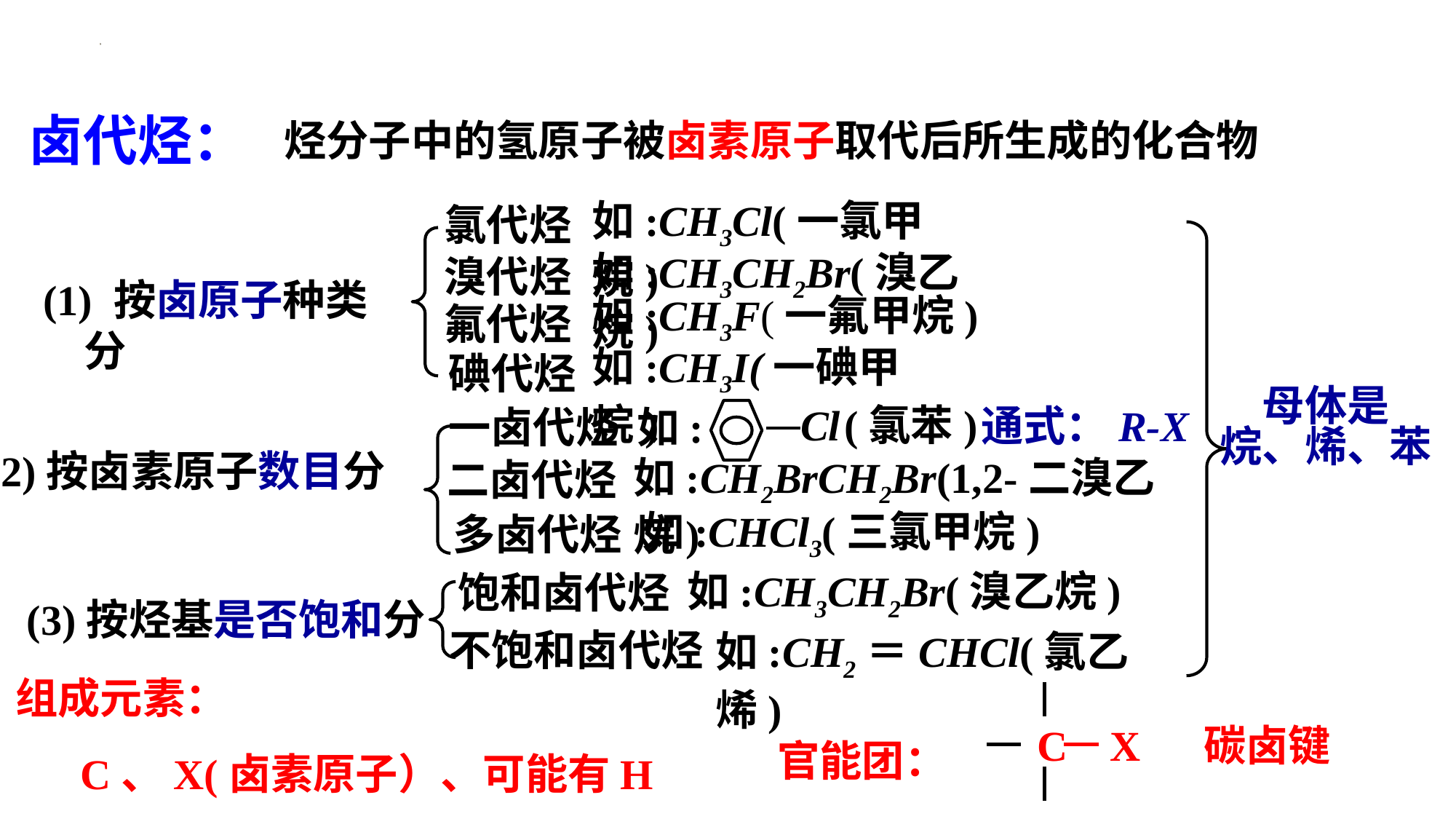

卤代烃：
烃分子中的氢原子被卤素原子取代后所生成的化合物
如:CH3Cl(一氯甲烷)
氯代烃

溴代烃
氟代烃
碘代烃

如:CH3CH2Br(溴乙烷)
(1) 按卤原子种类分
如:CH3F(一氟甲烷)
如:CH3I(一碘甲烷)
母体是
烷、烯、苯
(氯苯)
Cl

通式：R-X
一卤代烃
如:

(2)按卤素原子数目分
如:CH2BrCH2Br(1,2-二溴乙烷)
二卤代烃
如:CHCl3(三氯甲烷)
多卤代烃
如:CH3CH2Br(溴乙烷)
饱和卤代烃

(3)按烃基是否饱和分
不饱和卤代烃
如:CH2＝CHCl(氯乙烯)
组成元素：
C    X     碳卤键
C、X(卤素原子）、可能有H
官能团：